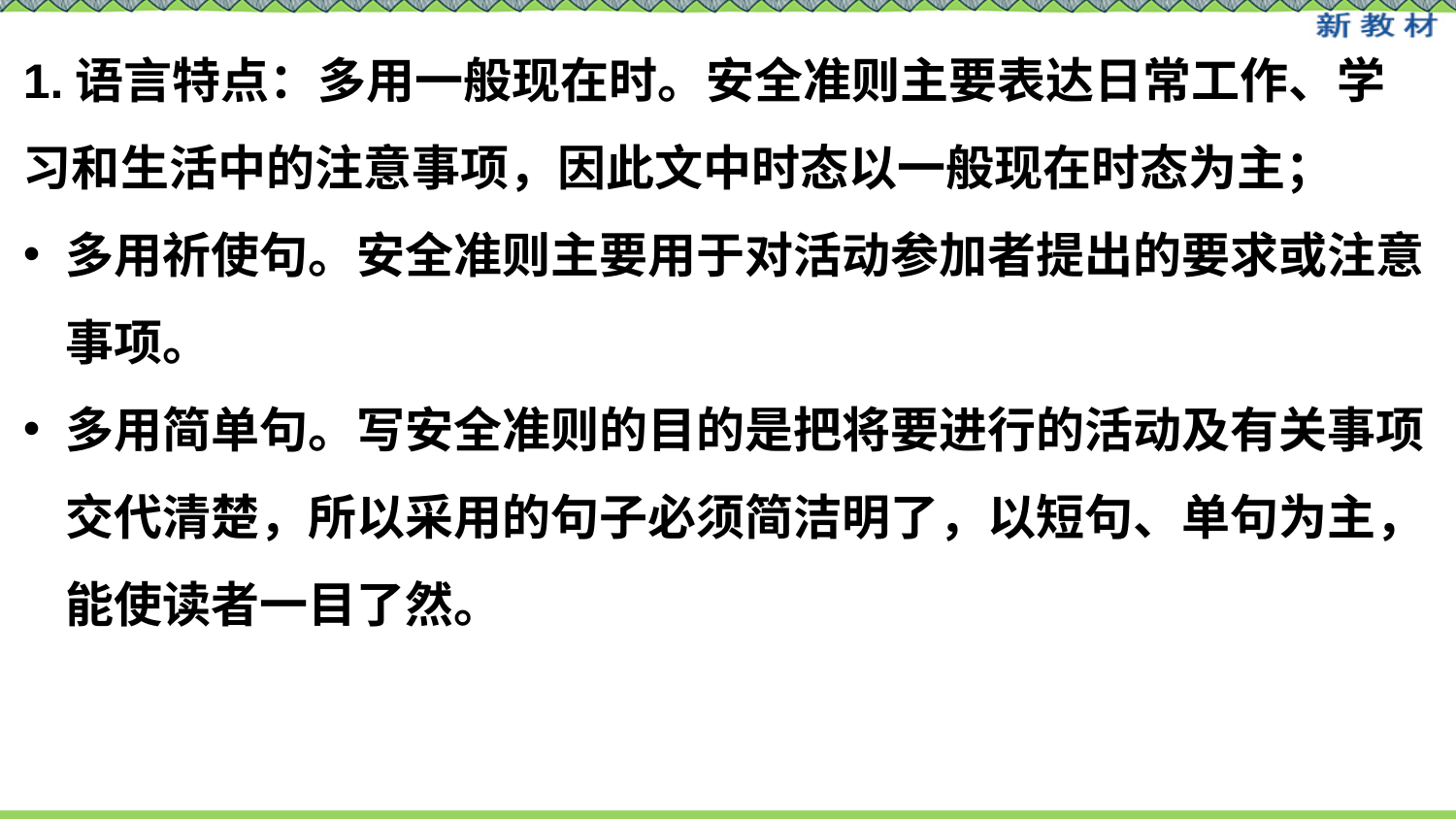

1.语言特点：多用一般现在时。安全准则主要表达日常工作、学习和生活中的注意事项，因此文中时态以一般现在时态为主；
多用祈使句。安全准则主要用于对活动参加者提出的要求或注意事项。
多用简单句。写安全准则的目的是把将要进行的活动及有关事项交代清楚，所以采用的句子必须简洁明了，以短句、单句为主，能使读者一目了然。